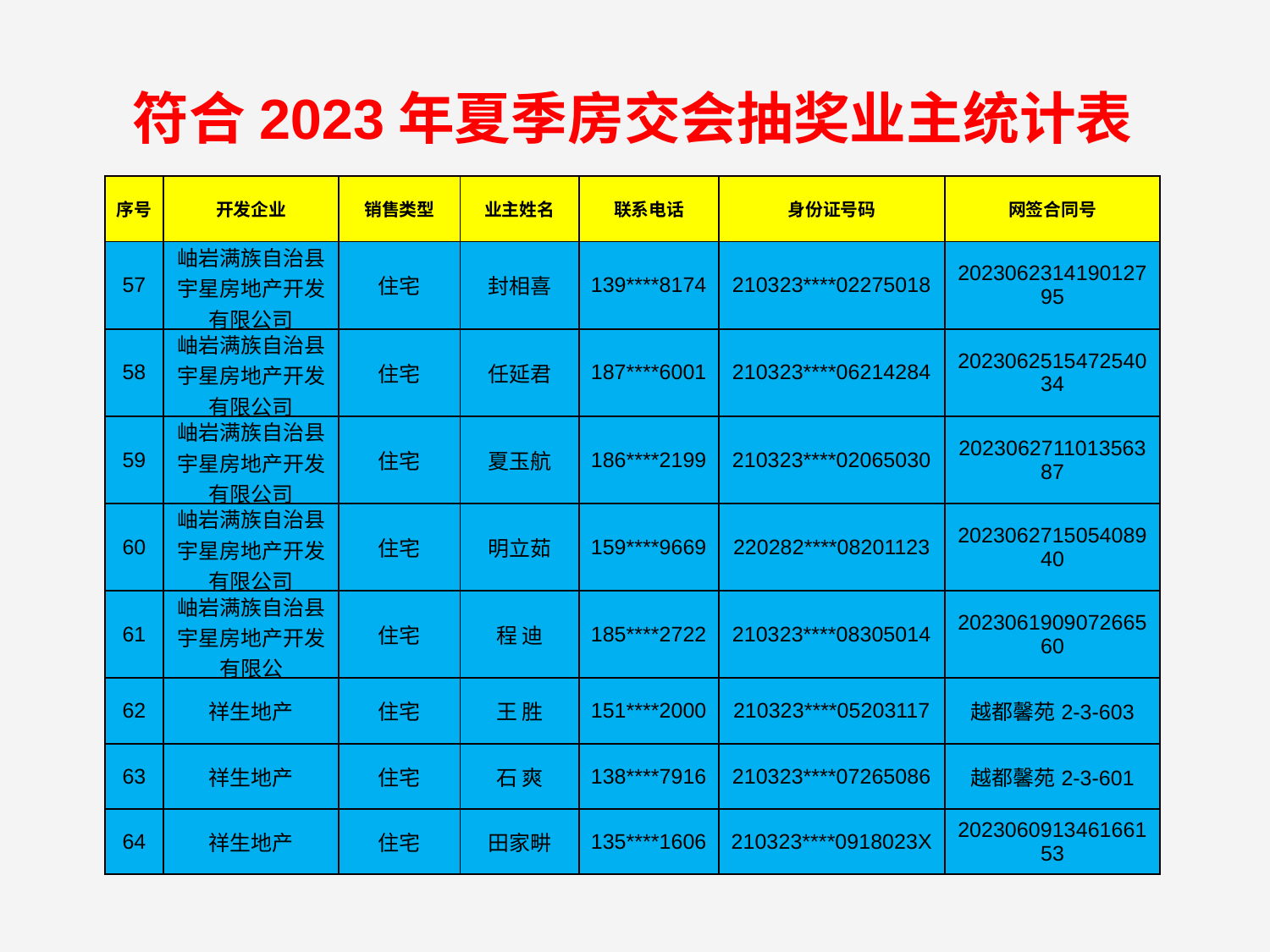

符合2023年夏季房交会抽奖业主统计表
| 序号 | 开发企业 | 销售类型 | 业主姓名 | 联系电话 | 身份证号码 | 网签合同号 |
| --- | --- | --- | --- | --- | --- | --- |
| 57 | 岫岩满族自治县宇星房地产开发有限公司 | 住宅 | 封相喜 | 139\*\*\*\*8174 | 210323\*\*\*\*02275018 | 202306231419012795 |
| 58 | 岫岩满族自治县宇星房地产开发有限公司 | 住宅 | 任延君 | 187\*\*\*\*6001 | 210323\*\*\*\*06214284 | 202306251547254034 |
| 59 | 岫岩满族自治县宇星房地产开发有限公司 | 住宅 | 夏玉航 | 186\*\*\*\*2199 | 210323\*\*\*\*02065030 | 202306271101356387 |
| 60 | 岫岩满族自治县宇星房地产开发有限公司 | 住宅 | 明立茹 | 159\*\*\*\*9669 | 220282\*\*\*\*08201123 | 202306271505408940 |
| 61 | 岫岩满族自治县宇星房地产开发有限公 | 住宅 | 程 迪 | 185\*\*\*\*2722 | 210323\*\*\*\*08305014 | 202306190907266560 |
| 62 | 祥生地产 | 住宅 | 王 胜 | 151\*\*\*\*2000 | 210323\*\*\*\*05203117 | 越都馨苑2-3-603 |
| 63 | 祥生地产 | 住宅 | 石 爽 | 138\*\*\*\*7916 | 210323\*\*\*\*07265086 | 越都馨苑2-3-601 |
| 64 | 祥生地产 | 住宅 | 田家畊 | 135\*\*\*\*1606 | 210323\*\*\*\*0918023X | 202306091346166153 |